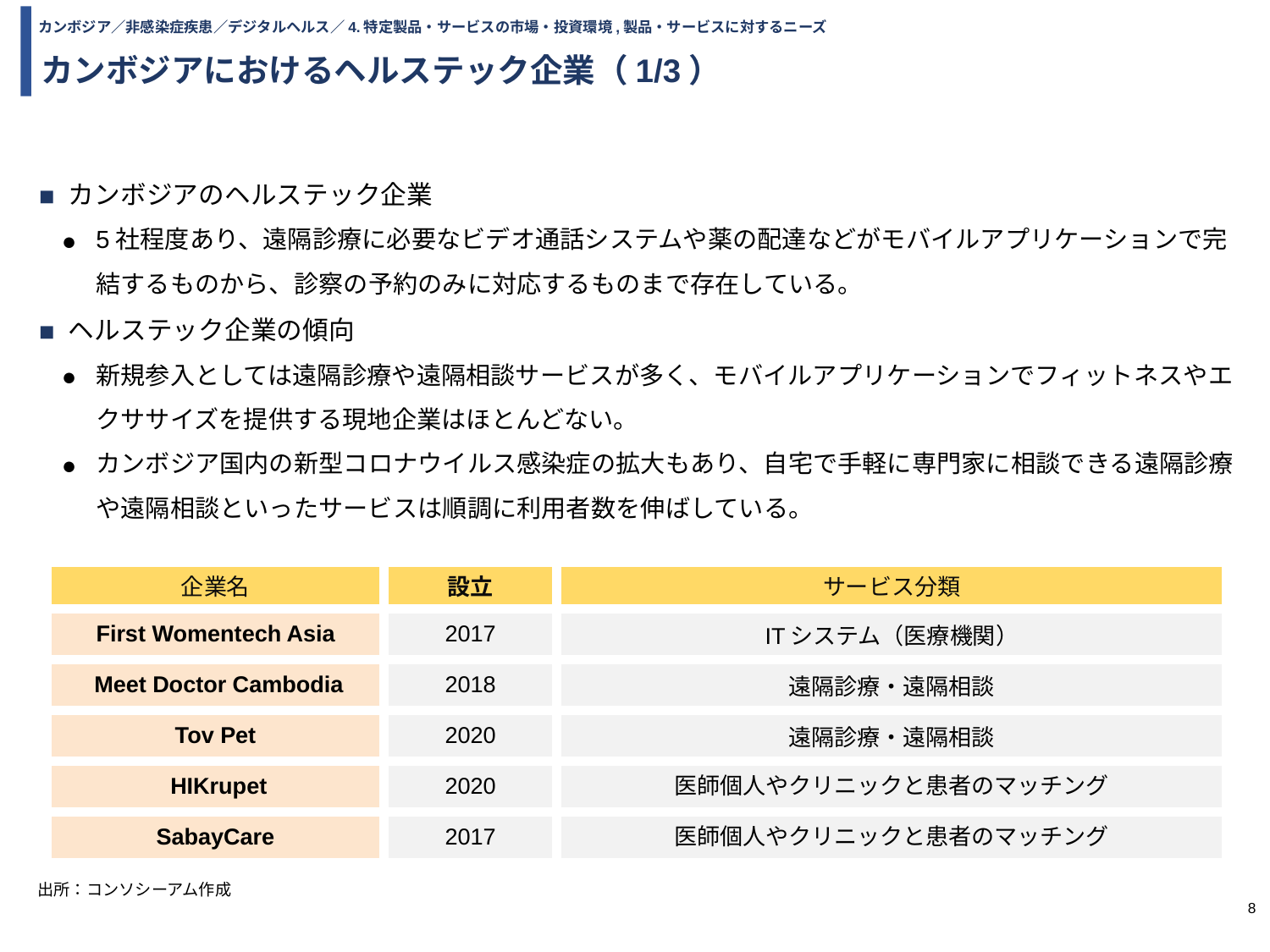

カンボジア／非感染症疾患／デジタルヘルス／4.特定製品・サービスの市場・投資環境,製品・サービスに対するニーズ
# カンボジアにおけるヘルステック企業（1/3）

カンボジアのヘルステック企業
5社程度あり、遠隔診療に必要なビデオ通話システムや薬の配達などがモバイルアプリケーションで完結するものから、診察の予約のみに対応するものまで存在している。
ヘルステック企業の傾向
新規参入としては遠隔診療や遠隔相談サービスが多く、モバイルアプリケーションでフィットネスやエクササイズを提供する現地企業はほとんどない。
カンボジア国内の新型コロナウイルス感染症の拡大もあり、自宅で手軽に専門家に相談できる遠隔診療や遠隔相談といったサービスは順調に利用者数を伸ばしている。
| 企業名 | 設立 | サービス分類 |
| --- | --- | --- |
| First Womentech Asia | 2017 | ITシステム（医療機関） |
| Meet Doctor Cambodia | 2018 | 遠隔診療・遠隔相談 |
| Tov Pet | 2020 | 遠隔診療・遠隔相談 |
| HIKrupet | 2020 | 医師個人やクリニックと患者のマッチング |
| SabayCare | 2017 | 医師個人やクリニックと患者のマッチング |
出所：コンソシーアム作成
8